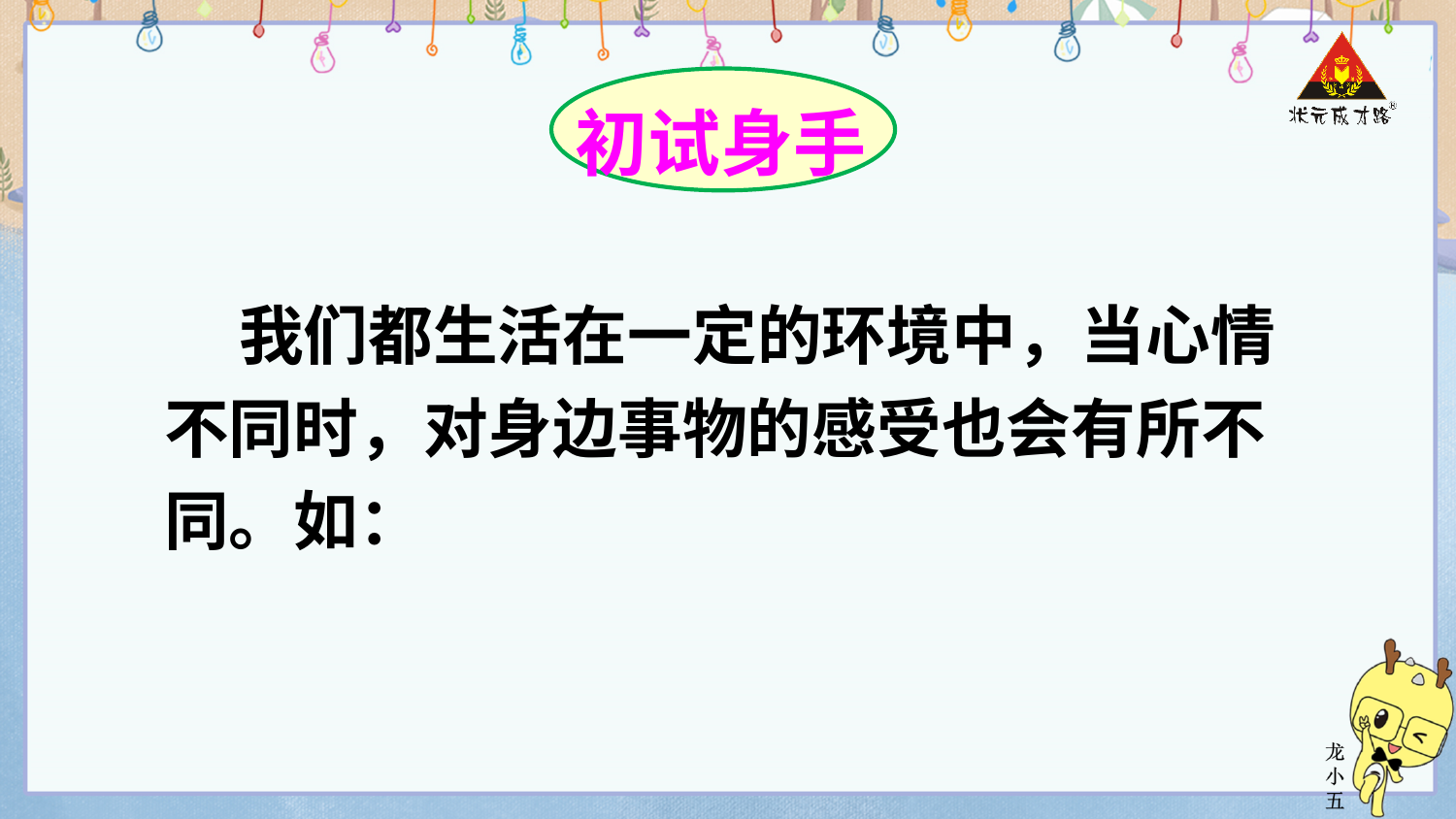

初试身手

    我们都生活在一定的环境中，当心情不同时，对身边事物的感受也会有所不同。如：